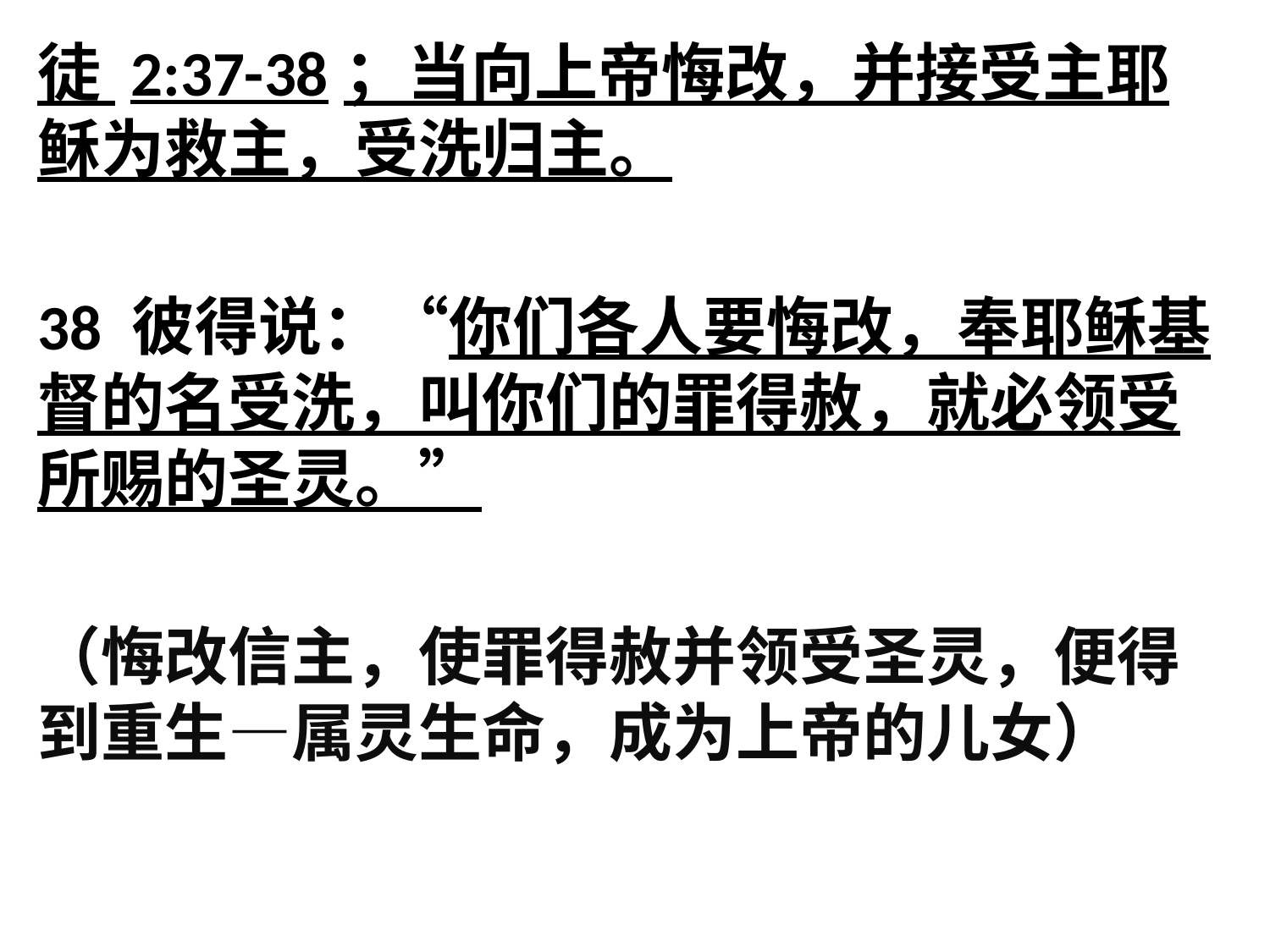

徒 2:37-38；当向上帝悔改，并接受主耶稣为救主，受洗归主。

38 彼得说：“你们各人要悔改，奉耶稣基督的名受洗，叫你们的罪得赦，就必领受所赐的圣灵。”

（悔改信主，使罪得赦并领受圣灵，便得到重生—属灵生命，成为上帝的儿女）